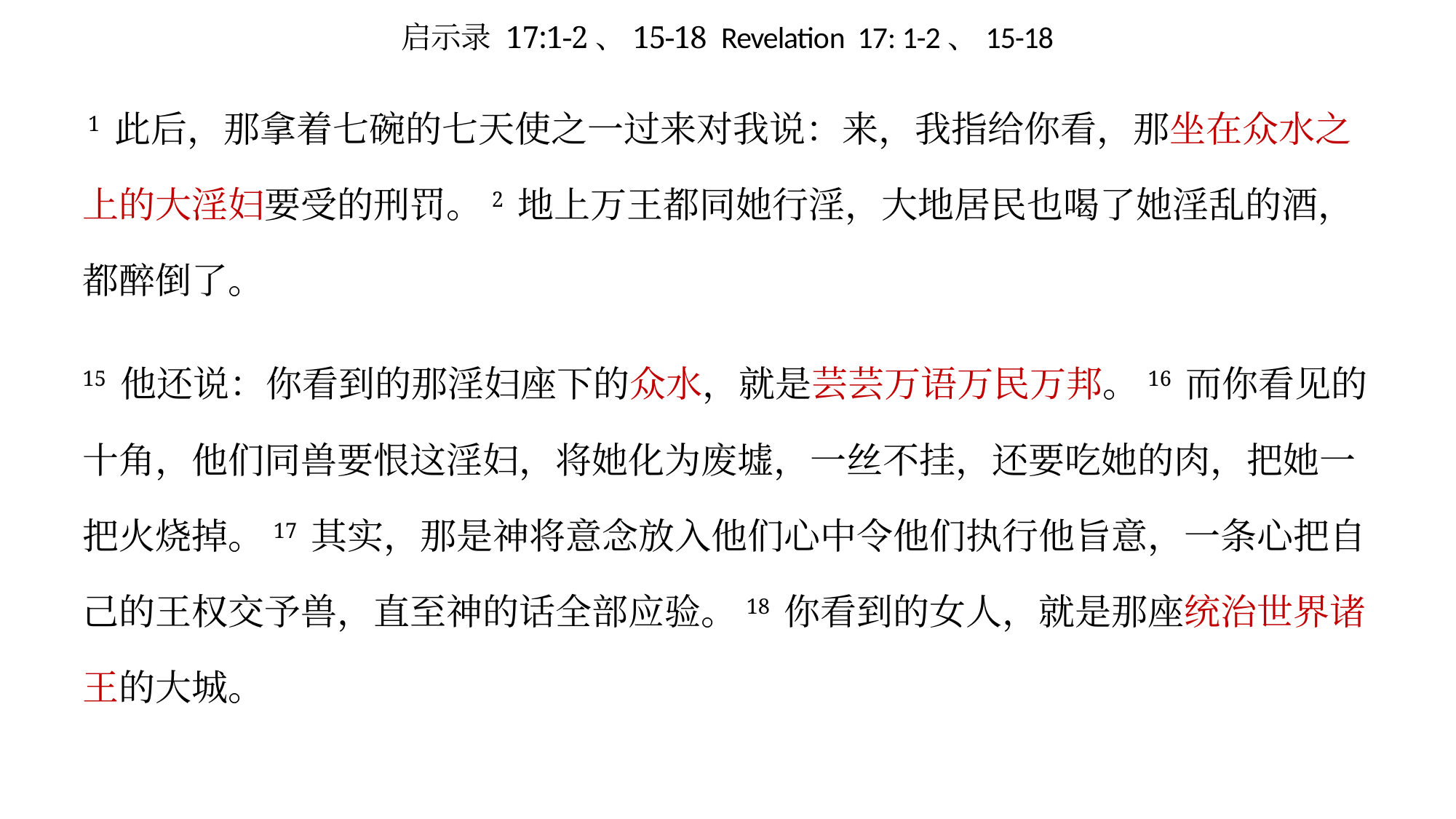

# 启示录 17:1-2、15-18  Revelation  17: 1-2、15-18
 1 此后，那拿着七碗的七天使之一过来对我说：来，我指给你看，那坐在众水之上的大淫妇要受的刑罚。2 地上万王都同她行淫，大地居民也喝了她淫乱的酒，都醉倒了。
15 他还说：你看到的那淫妇座下的众水，就是芸芸万语万民万邦。16 而你看见的十角，他们同兽要恨这淫妇，将她化为废墟，一丝不挂，还要吃她的肉，把她一把火烧掉。17 其实，那是神将意念放入他们心中令他们执行他旨意，一条心把自己的王权交予兽，直至神的话全部应验。18 你看到的女人，就是那座统治世界诸王的大城。